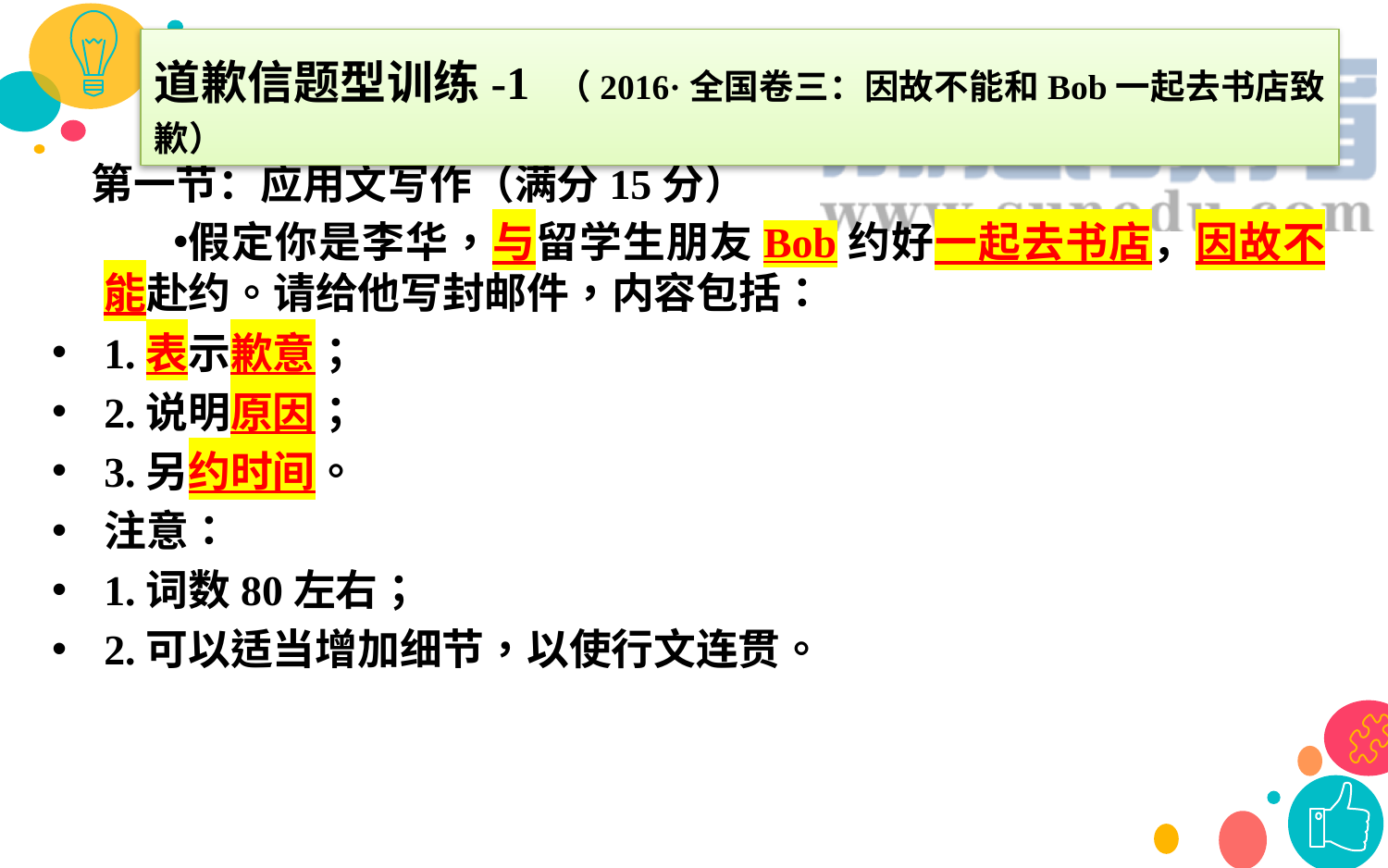

道歉信题型训练-1 （2016·全国卷三：因故不能和Bob一起去书店致歉）
   第一节：应用文写作（满分15分）
假定你是李华，与留学生朋友Bob约好一起去书店，因故不能赴约。请给他写封邮件，内容包括：
1.表示歉意；
2.说明原因；
3.另约时间。
注意：
1.词数80左右；
2.可以适当增加细节，以使行文连贯。